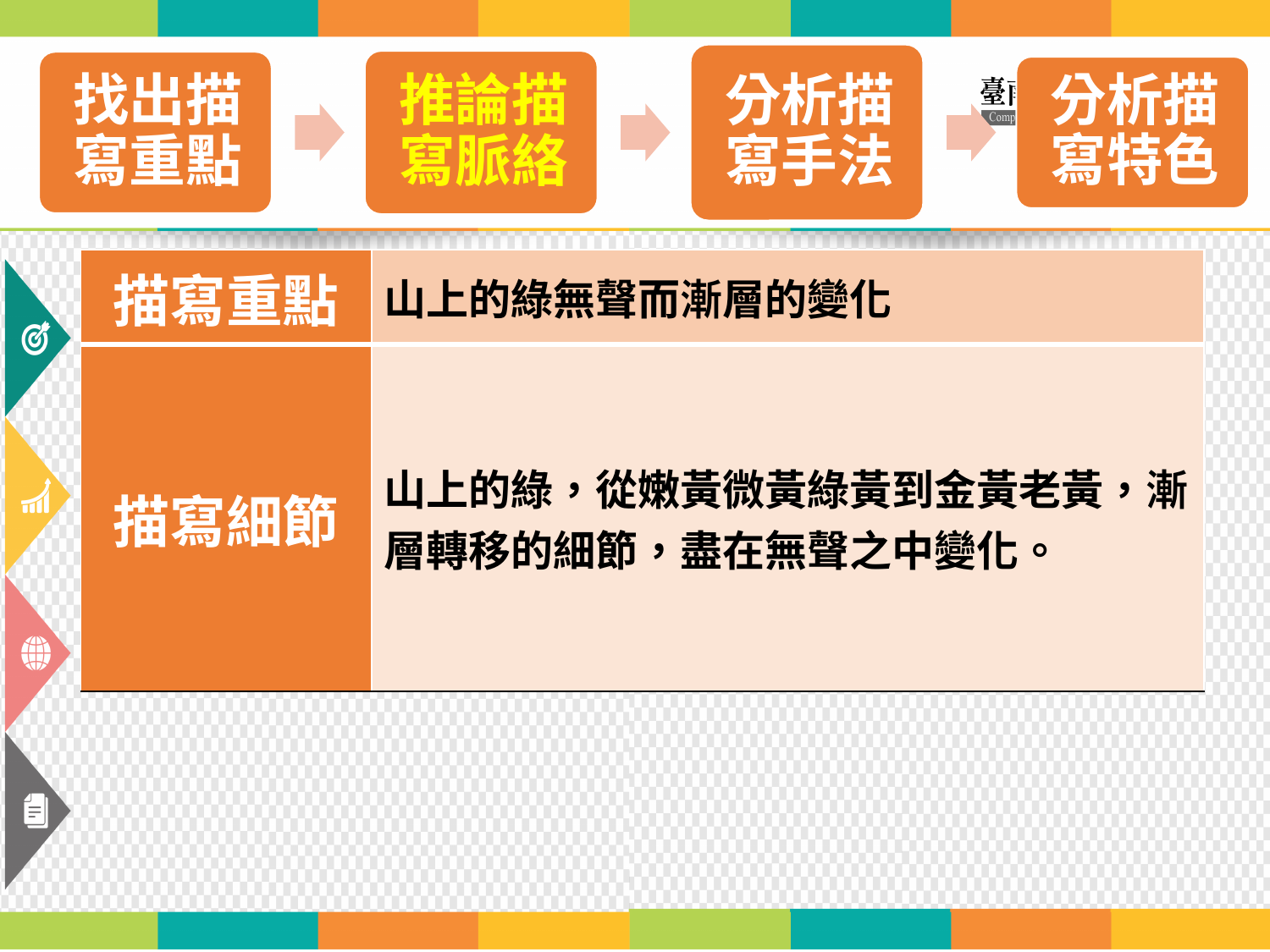

找出描寫重點

推論描寫脈絡

分析描寫手法

分析描寫特色
| 描寫重點 | 山上的綠無聲而漸層的變化 |
| --- | --- |
| 描寫細節 | 山上的綠，從嫩黃微黃綠黃到金黃老黃，漸層轉移的細節，盡在無聲之中變化。 |